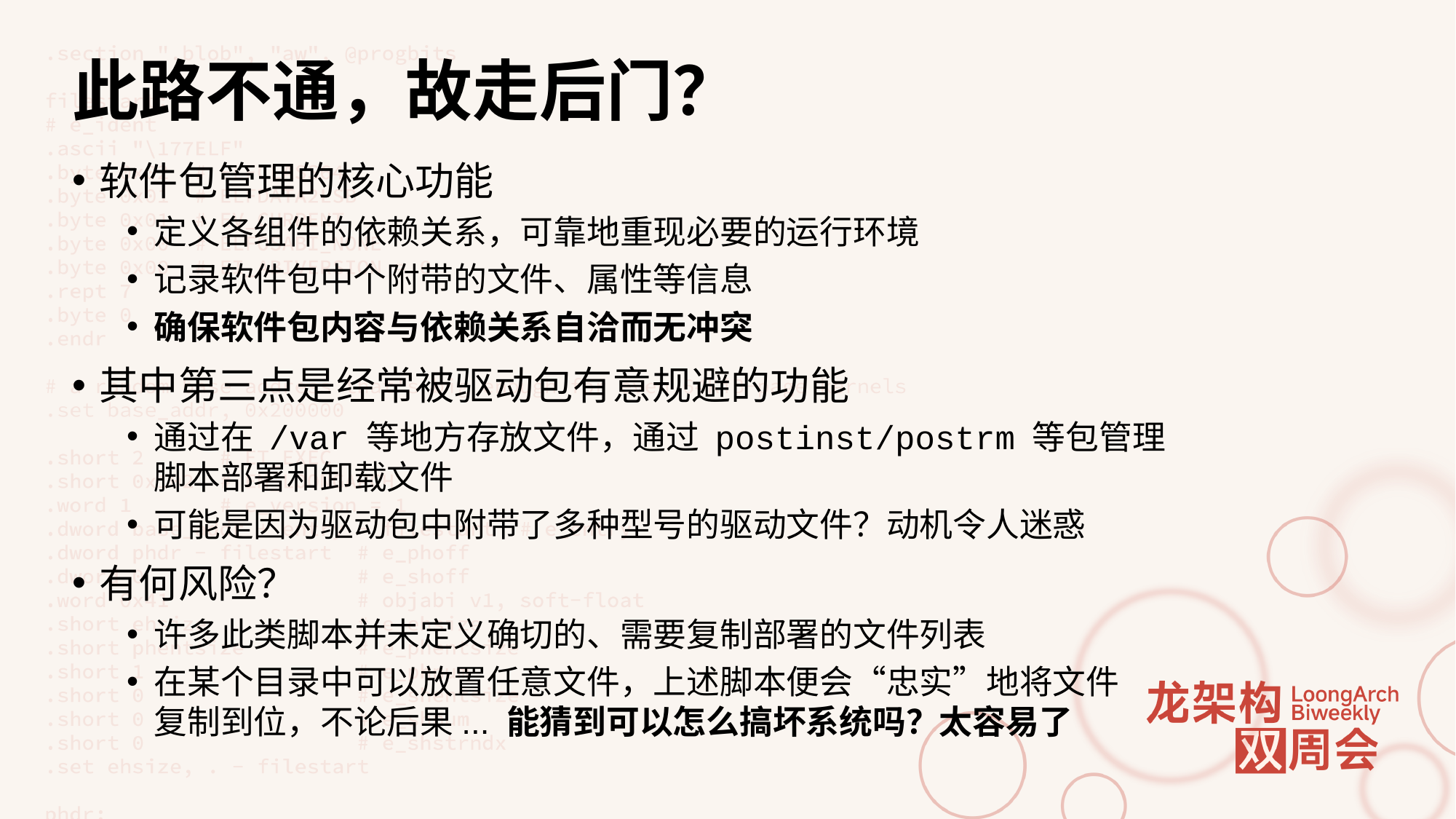

# 此路不通，故走后门？
软件包管理的核心功能
定义各组件的依赖关系，可靠地重现必要的运行环境
记录软件包中个附带的文件、属性等信息
确保软件包内容与依赖关系自洽而无冲突
其中第三点是经常被驱动包有意规避的功能
通过在 /var 等地方存放文件，通过 postinst/postrm 等包管理
脚本部署和卸载文件
可能是因为驱动包中附带了多种型号的驱动文件？动机令人迷惑
有何风险？
许多此类脚本并未定义确切的、需要复制部署的文件列表
在某个目录中可以放置任意文件，上述脚本便会“忠实”地将文件
复制到位，不论后果... 能猜到可以怎么搞坏系统吗？太容易了